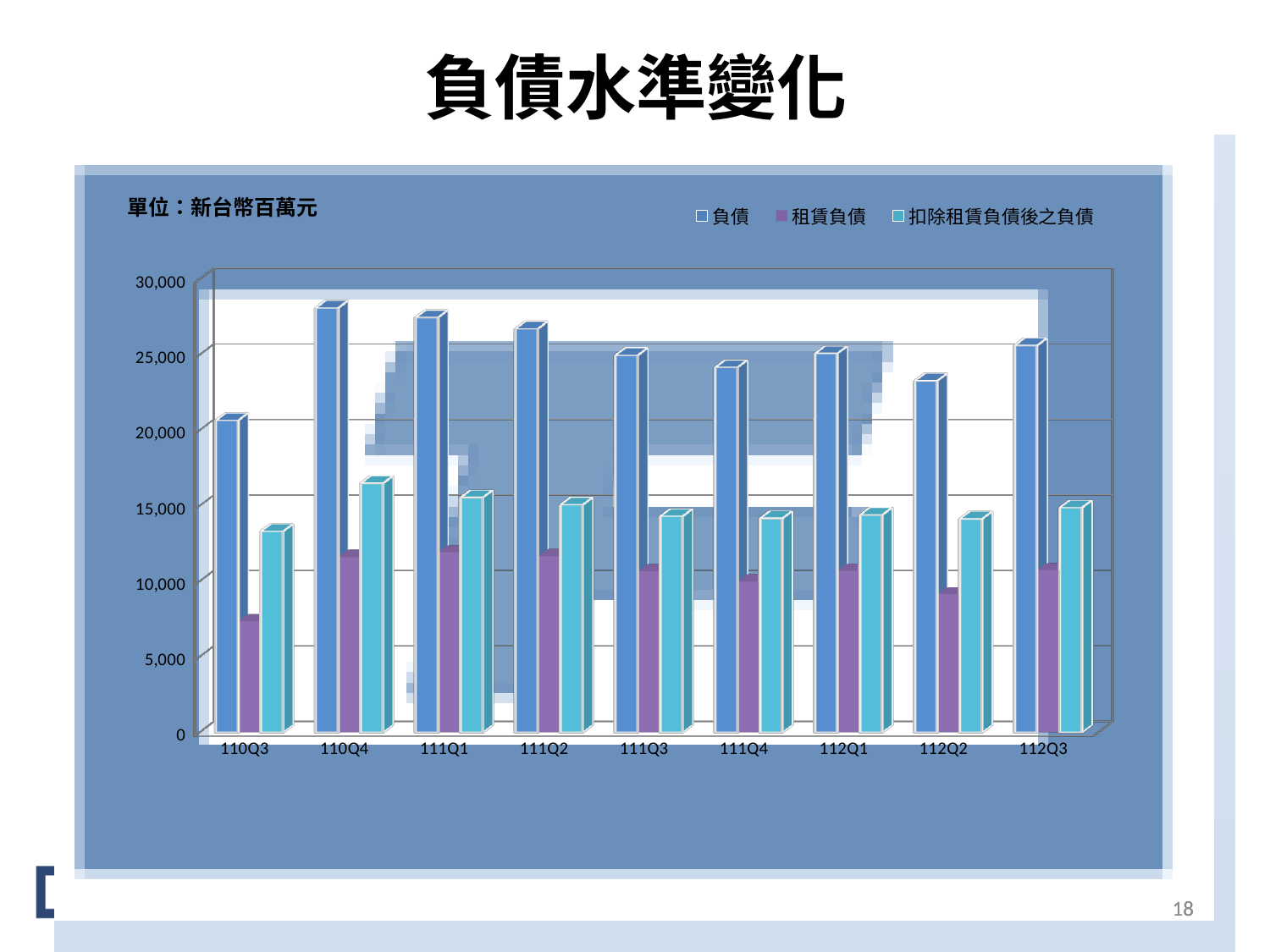

# 負債水準變化
單位：新台幣百萬元

[unsupported chart]

18
18